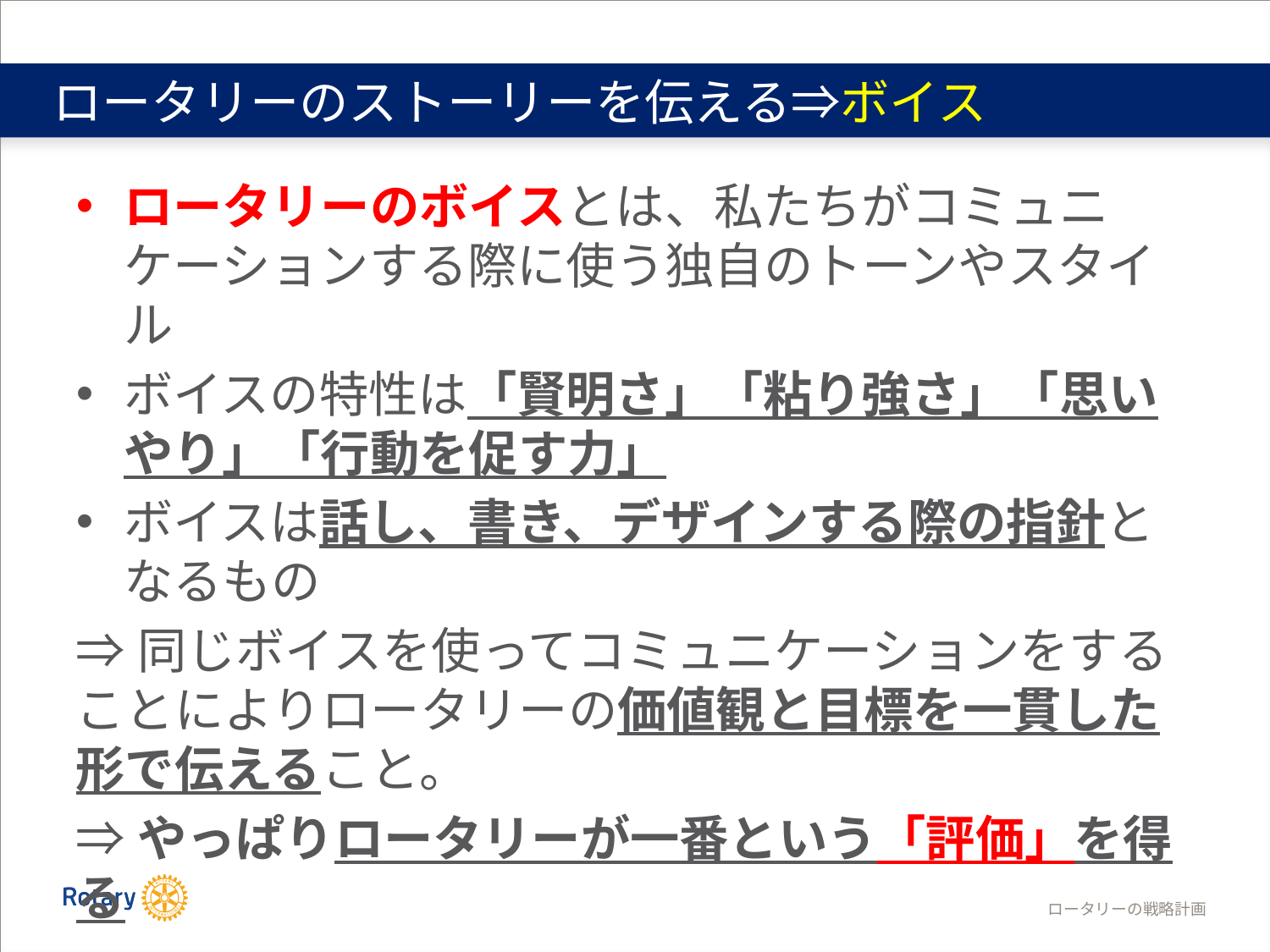

# ロータリーのストーリーを伝える⇒ボイス
ロータリーのボイスとは、私たちがコミュニケーションする際に使う独自のトーンやスタイル
ボイスの特性は「賢明さ」「粘り強さ」「思いやり」「行動を促す力」
ボイスは話し、書き、デザインする際の指針となるもの
⇒同じボイスを使ってコミュニケーションをすることによりロータリーの価値観と目標を一貫した形で伝えること。
⇒やっぱりロータリーが一番という「評価」を得る